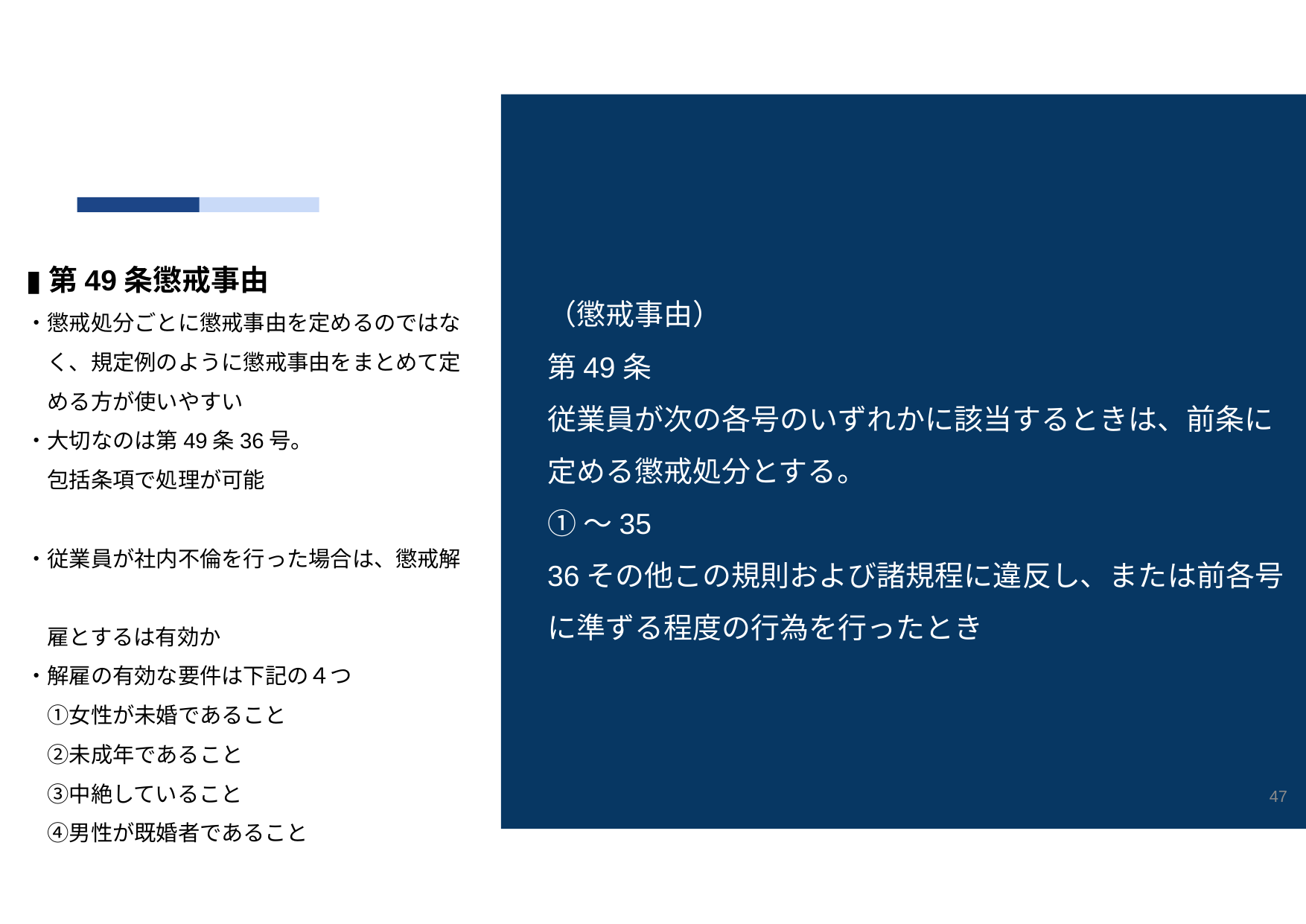

（懲戒事由）
第49条
従業員が次の各号のいずれかに該当するときは、前条に定める懲戒処分とする。
①～35
36その他この規則および諸規程に違反し、または前各号に準ずる程度の行為を行ったとき

▮第49条懲戒事由
・懲戒処分ごとに懲戒事由を定めるのではな
　く、規定例のように懲戒事由をまとめて定
　める方が使いやすい
・大切なのは第49条36号。
　包括条項で処理が可能

・従業員が社内不倫を行った場合は、懲戒解
　雇とするは有効か
・解雇の有効な要件は下記の４つ
　①女性が未婚であること
　②未成年であること
　③中絶していること
　④男性が既婚者であること

47